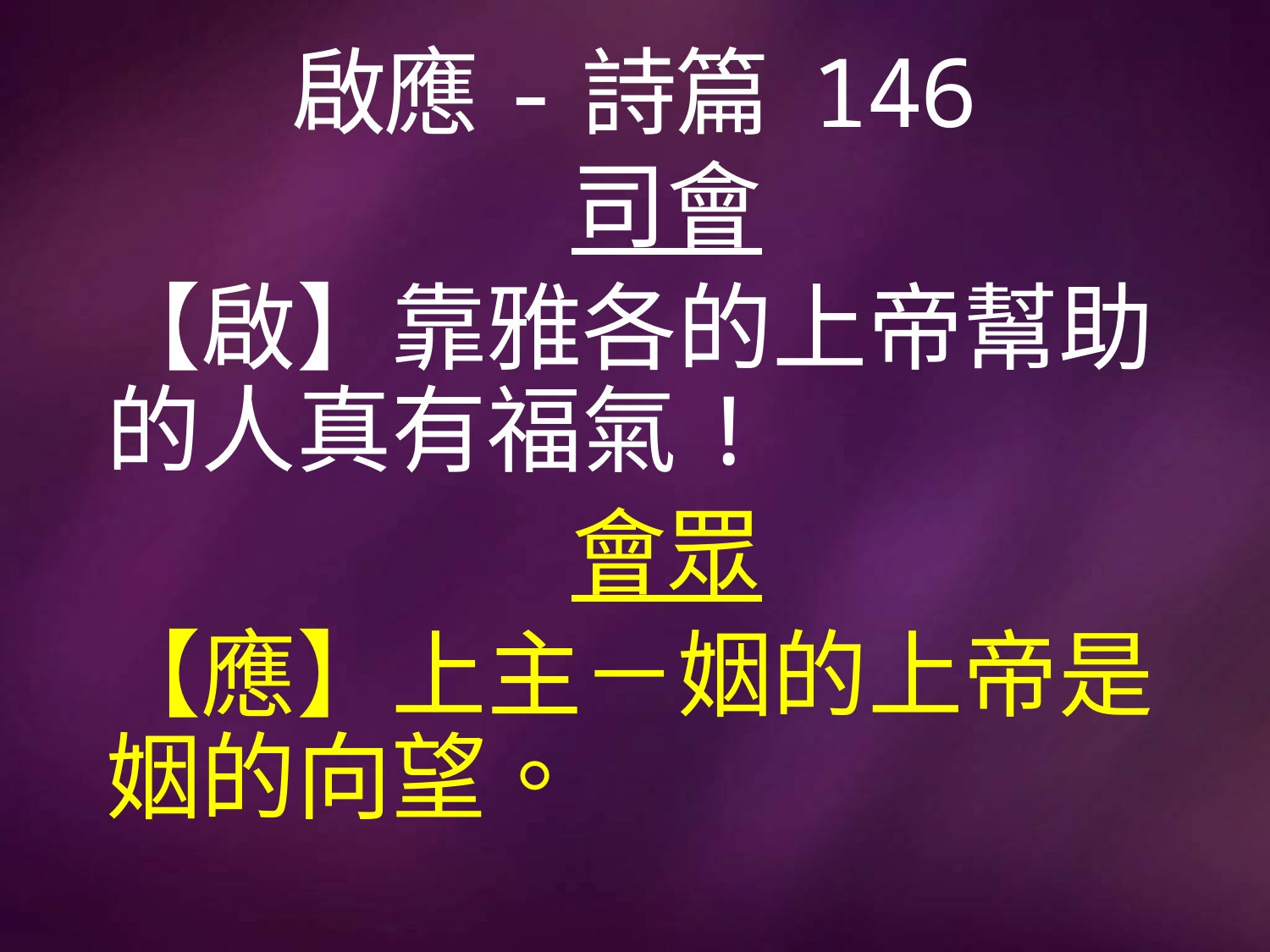

# 啟應-詩篇 146
司會
【啟】靠雅各的上帝幫助的人真有福氣!
會眾
【應】上主－姻的上帝是姻的向望。